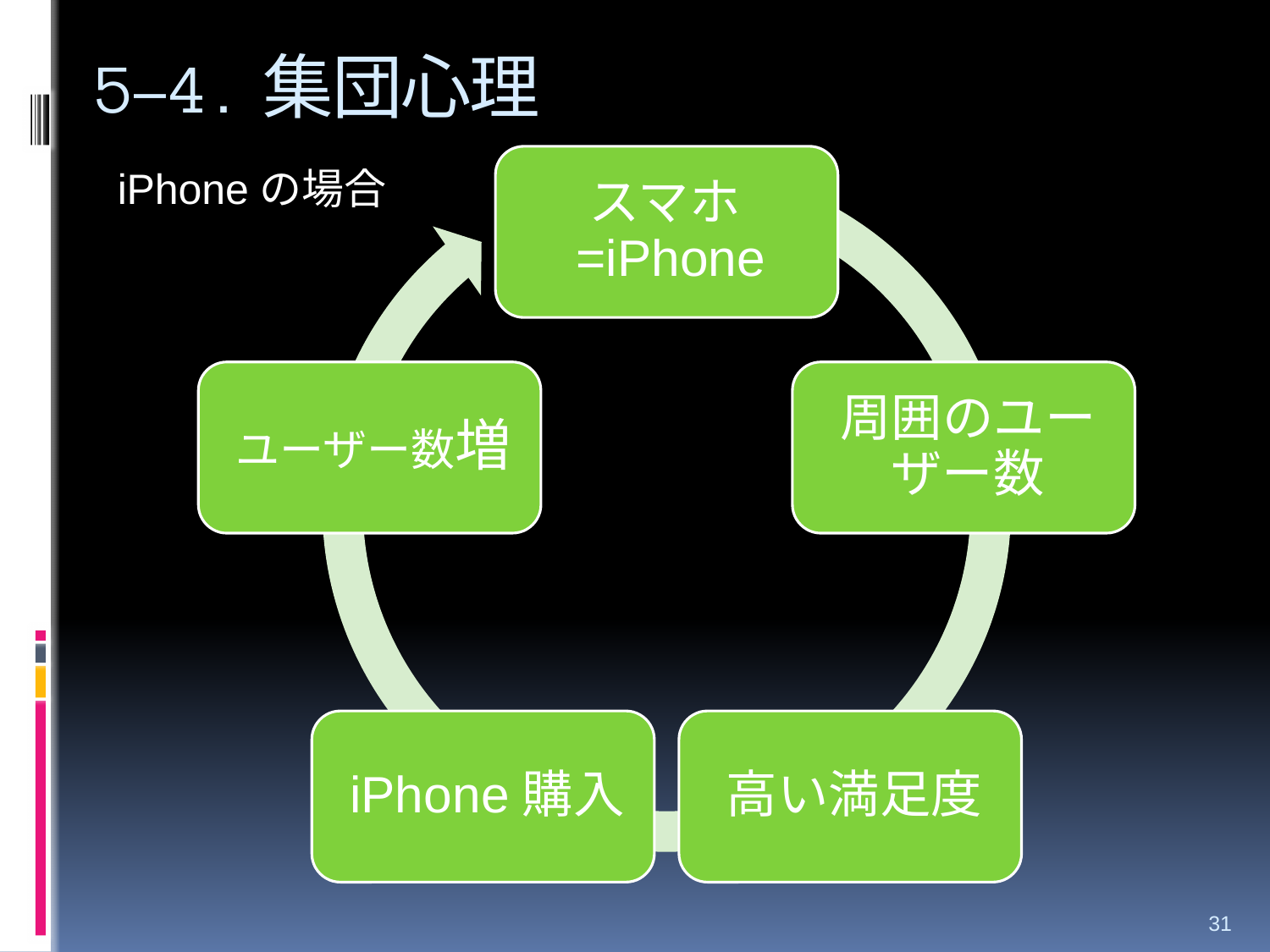

# 5-4.集団心理
スマホ=iPhone
周囲のユーザー数
高い満足度
iPhone購入
ユーザー数増
iPhoneの場合
31